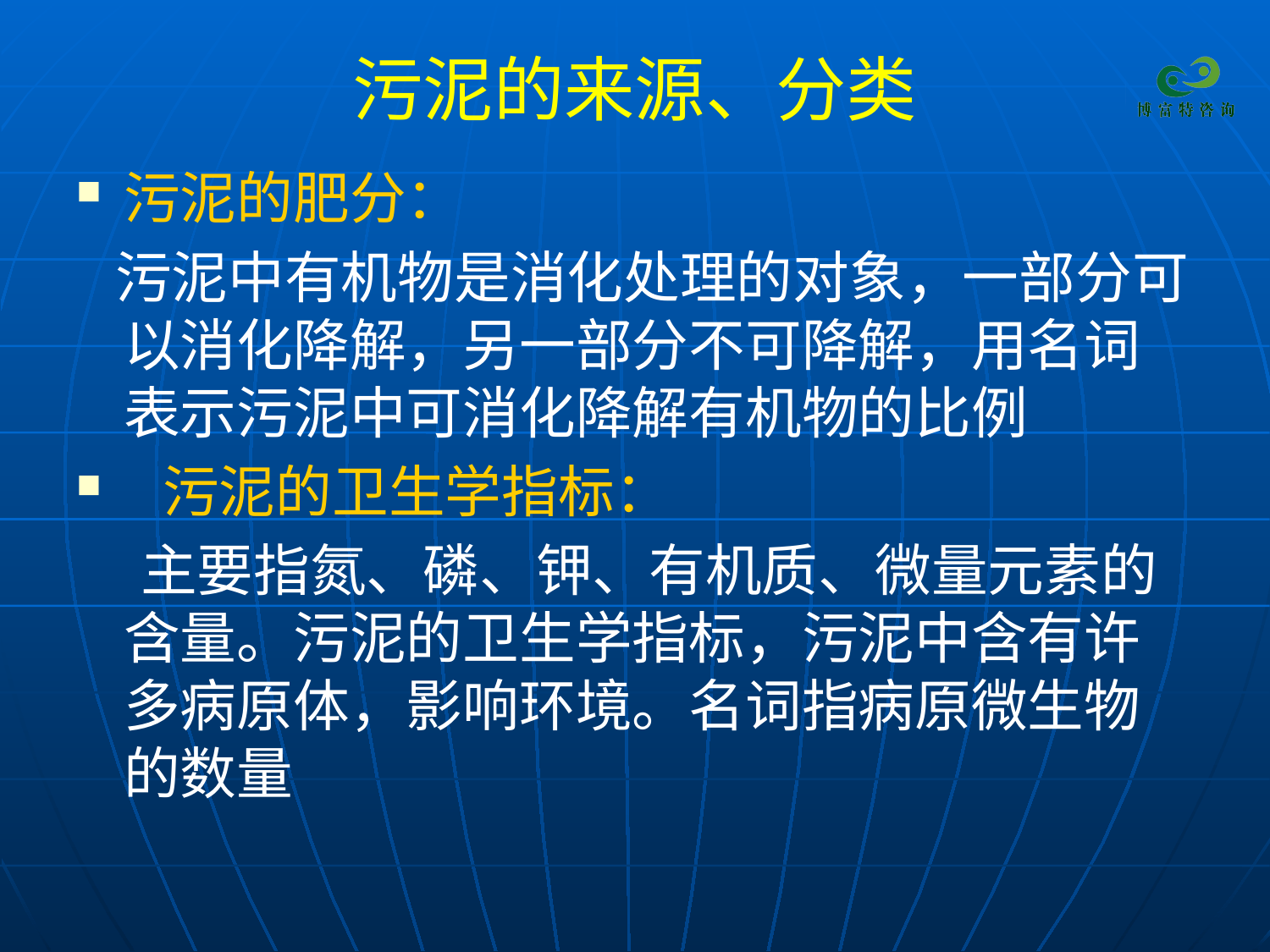

# 污泥的来源、分类
污泥的肥分：
  污泥中有机物是消化处理的对象，一部分可以消化降解，另一部分不可降解，用名词表示污泥中可消化降解有机物的比例
  污泥的卫生学指标：
    主要指氮、磷、钾、有机质、微量元素的含量。污泥的卫生学指标，污泥中含有许多病原体，影响环境。名词指病原微生物的数量